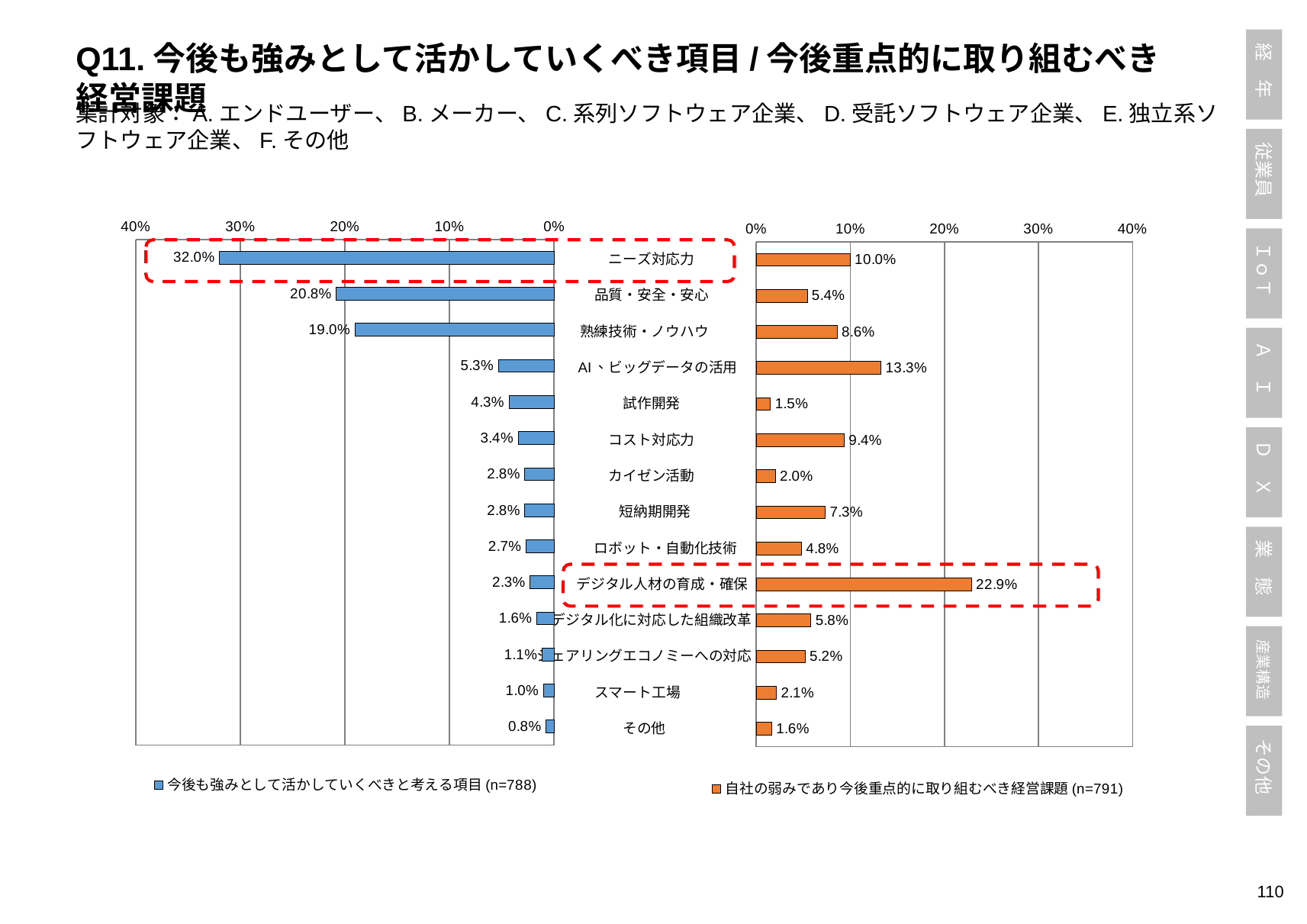

Q11.今後も強みとして活かしていくべき項目/今後重点的に取り組むべき経営課題
集計対象：A.エンドユーザー、B.メーカー、C.系列ソフトウェア企業、D.受託ソフトウェア企業、E.独立系ソフトウェア企業、F.その他

### Chart

| Category | 今後も強みとして活かしていくべきと考える項目(n=788) |
|---|---|
| 　　　　ニーズ対応力　　　　 | 0.3197969543147208 |
| 　　　品質・安全・安心　　　 | 0.20812182741116753 |
| 　　　熟練技術・ノウハウ　　　 | 0.19035532994923857 |
| 　AI、ビッグデータの活用　 | 0.0532994923857868 |
| 　　　　　試作開発　　　　　 | 0.04314720812182741 |
| 　　　　コスト対応力　　　　 | 0.03426395939086294 |
| 　　　　カイゼン活動　　　　 | 0.027918781725888325 |
| 　　　　 短納期開発 　　　　 | 0.027918781725888325 |
| 　　ロボット・自動化技術　 | 0.0266497461928934 |
|  デジタル人材の育成・確保  | 0.02284263959390863 |
| デジタル化に対応した組織改革 | 0.01649746192893401 |
|  シェアリングエコノミーへの対応 | 0.011421319796954314 |
| 　　　　　スマート工場　　　　　 | 0.01015228426395939 |
| 　　　　　　その他　　　　　　 | 0.007614213197969543 |

### Chart

| Category | 自社の弱みであり今後重点的に取り組むべき経営課題(n=791) |
|---|---|
| 　　　　ニーズ対応力　　　　 | 0.09987357774968394 |
| 　　　品質・安全・安心　　　 | 0.05436156763590392 |
| 　　　熟練技術・ノウハウ　　　 | 0.08596713021491782 |
| 　AI、ビッグデータの活用　 | 0.13274336283185842 |
| 　　　　　試作開発　　　　　 | 0.015170670037926675 |
| 　　　　コスト対応力　　　　 | 0.09355246523388117 |
| 　　　　カイゼン活動　　　　 | 0.020227560050568902 |
| 　　　　 短納期開発 　　　　 | 0.07332490518331226 |
| 　　ロボット・自動化技術　 | 0.04804045512010114 |
|  デジタル人材の育成・確保  | 0.22882427307206069 |
| デジタル化に対応した組織改革 | 0.05815423514538559 |
|  シェアリングエコノミーへの対応 | 0.051833122629582805 |
| 　　　　　スマート工場　　　　　 | 0.021491782553729456 |
| 　　　　　　その他　　　　　　 | 0.01643489254108723 |

110